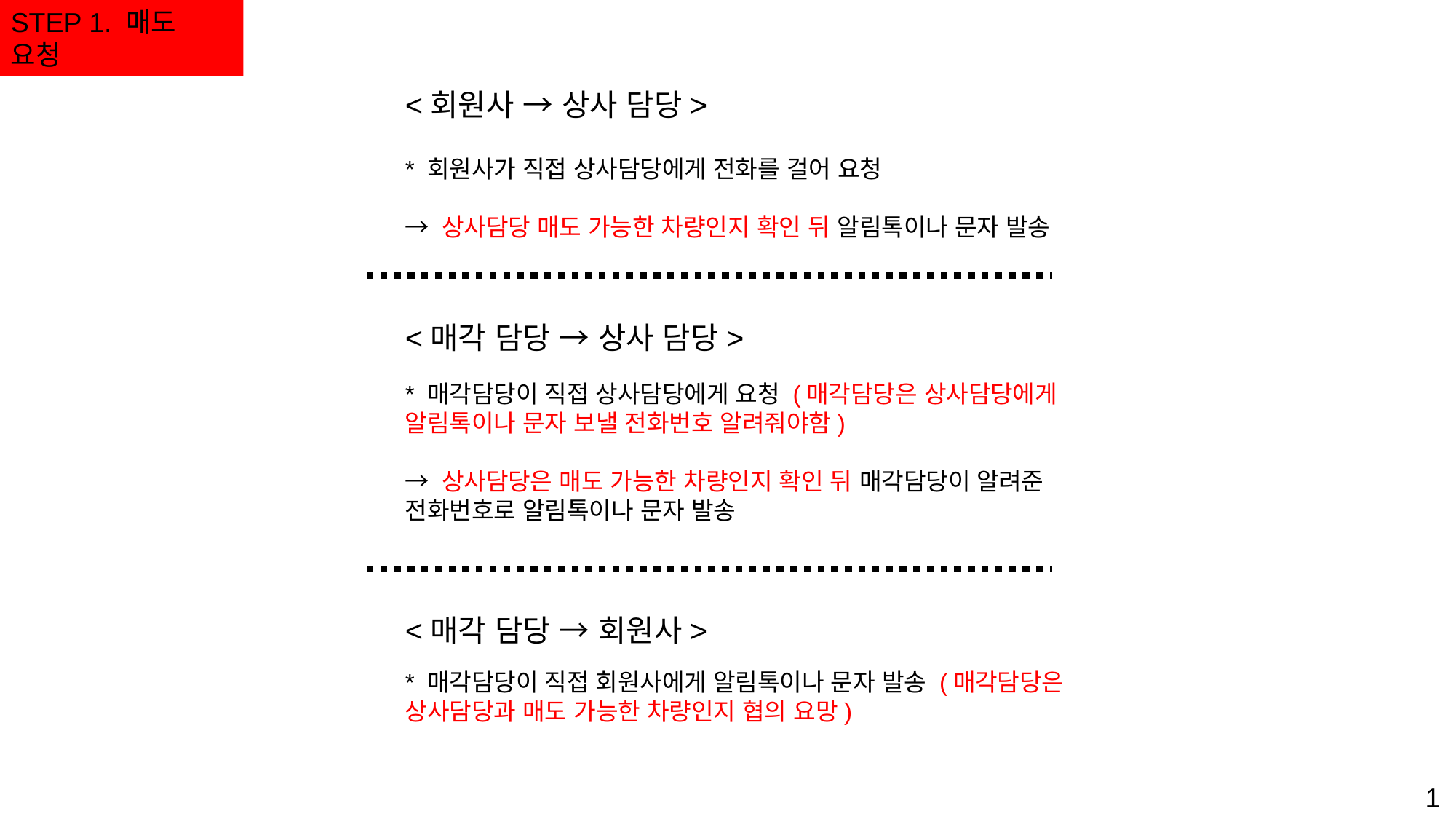

STEP 1. 매도 요청
<회원사 → 상사 담당>
* 회원사가 직접 상사담당에게 전화를 걸어 요청

→ 상사담당 매도 가능한 차량인지 확인 뒤 알림톡이나 문자 발송
<매각 담당 → 상사 담당>
* 매각담당이 직접 상사담당에게 요청 (매각담당은 상사담당에게 알림톡이나 문자 보낼 전화번호 알려줘야함)

→ 상사담당은 매도 가능한 차량인지 확인 뒤 매각담당이 알려준 전화번호로 알림톡이나 문자 발송
<매각 담당 → 회원사>
* 매각담당이 직접 회원사에게 알림톡이나 문자 발송 (매각담당은 상사담당과 매도 가능한 차량인지 협의 요망)
1